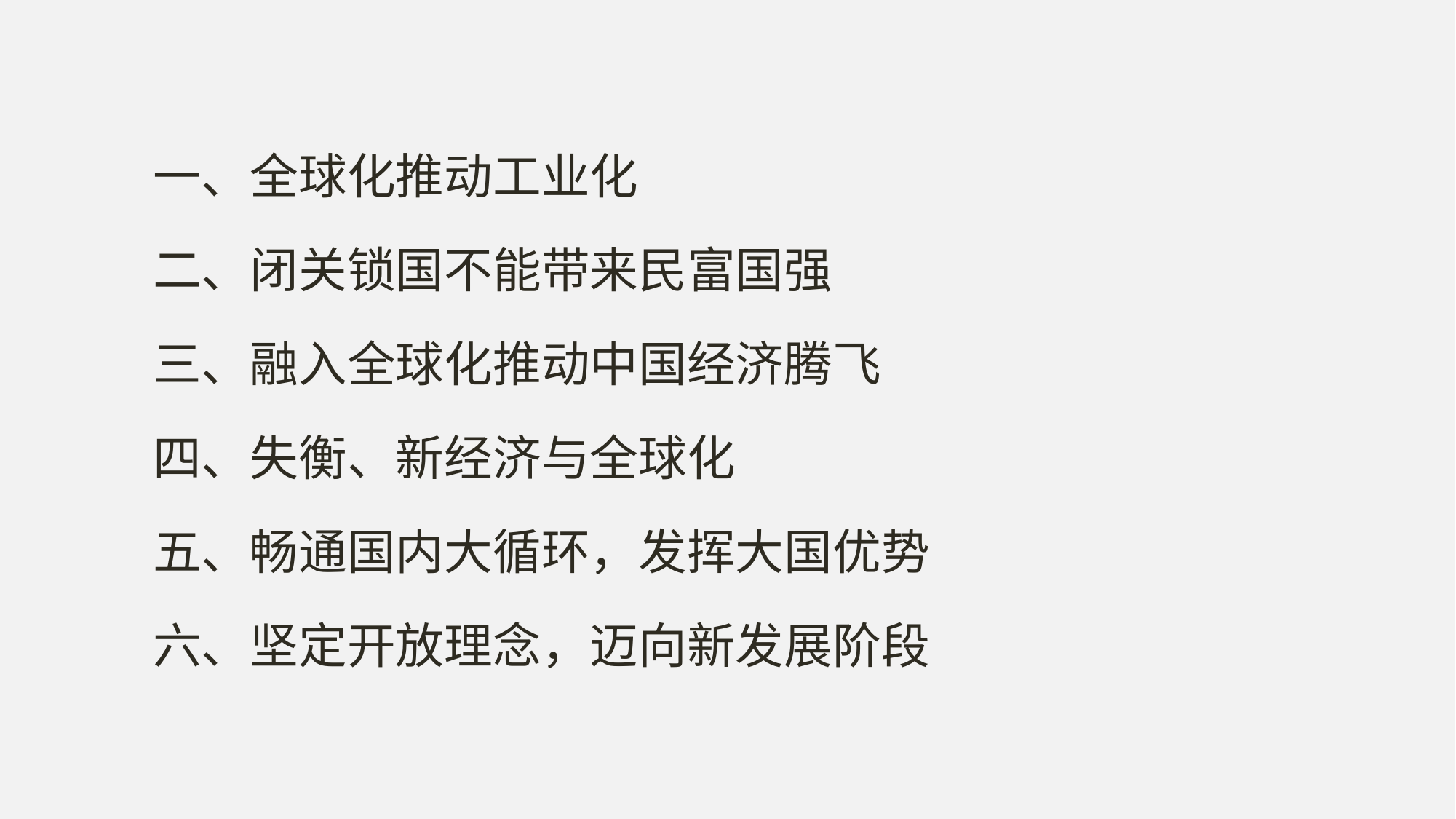

一、全球化推动工业化
二、闭关锁国不能带来民富国强
三、融入全球化推动中国经济腾飞
四、失衡、新经济与全球化
五、畅通国内大循环，发挥大国优势
六、坚定开放理念，迈向新发展阶段